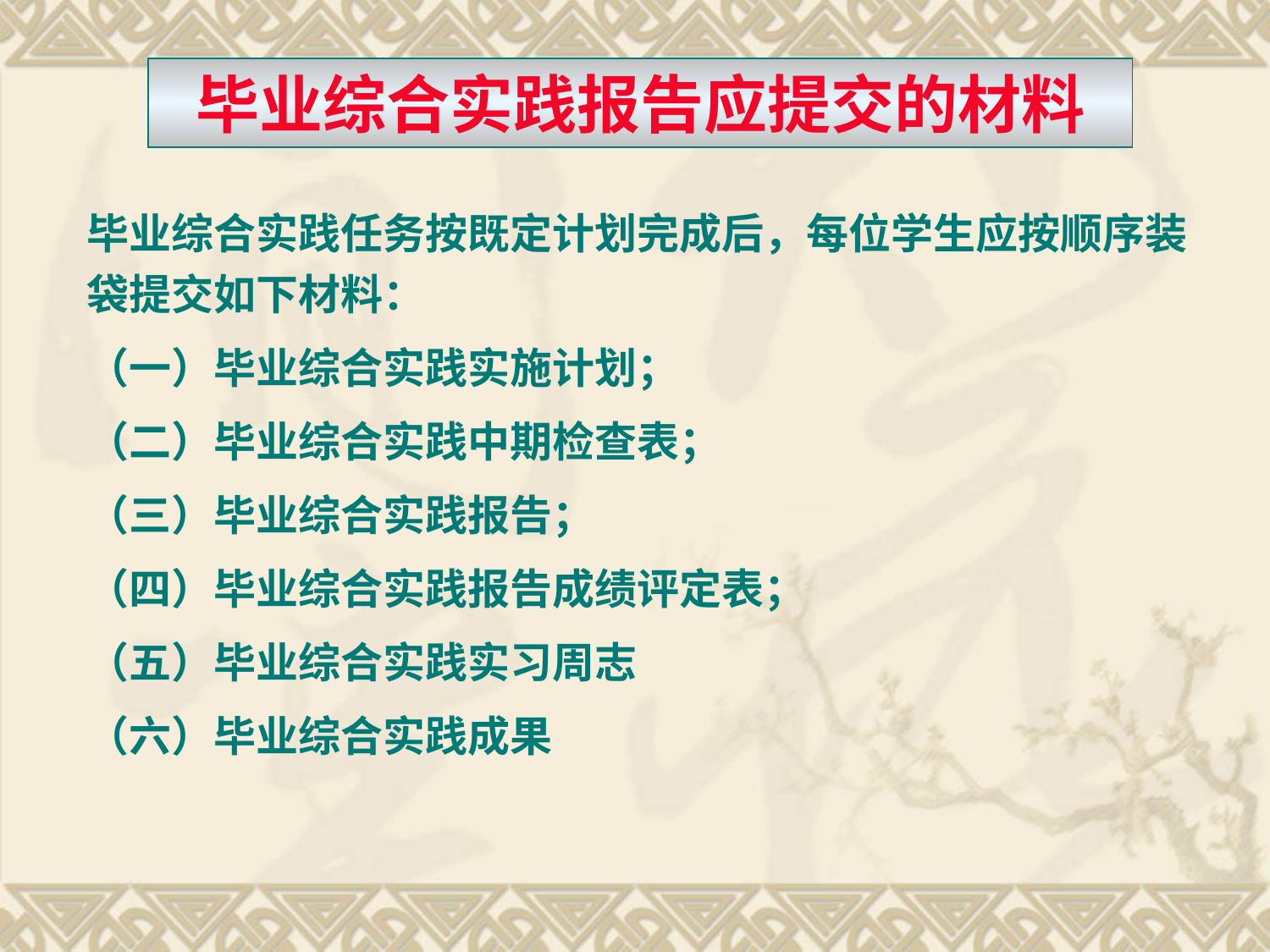

毕业综合实践报告应提交的材料
毕业综合实践任务按既定计划完成后，每位学生应按顺序装袋提交如下材料：
（一）毕业综合实践实施计划；
（二）毕业综合实践中期检查表；
（三）毕业综合实践报告；
（四）毕业综合实践报告成绩评定表；
（五）毕业综合实践实习周志
（六）毕业综合实践成果